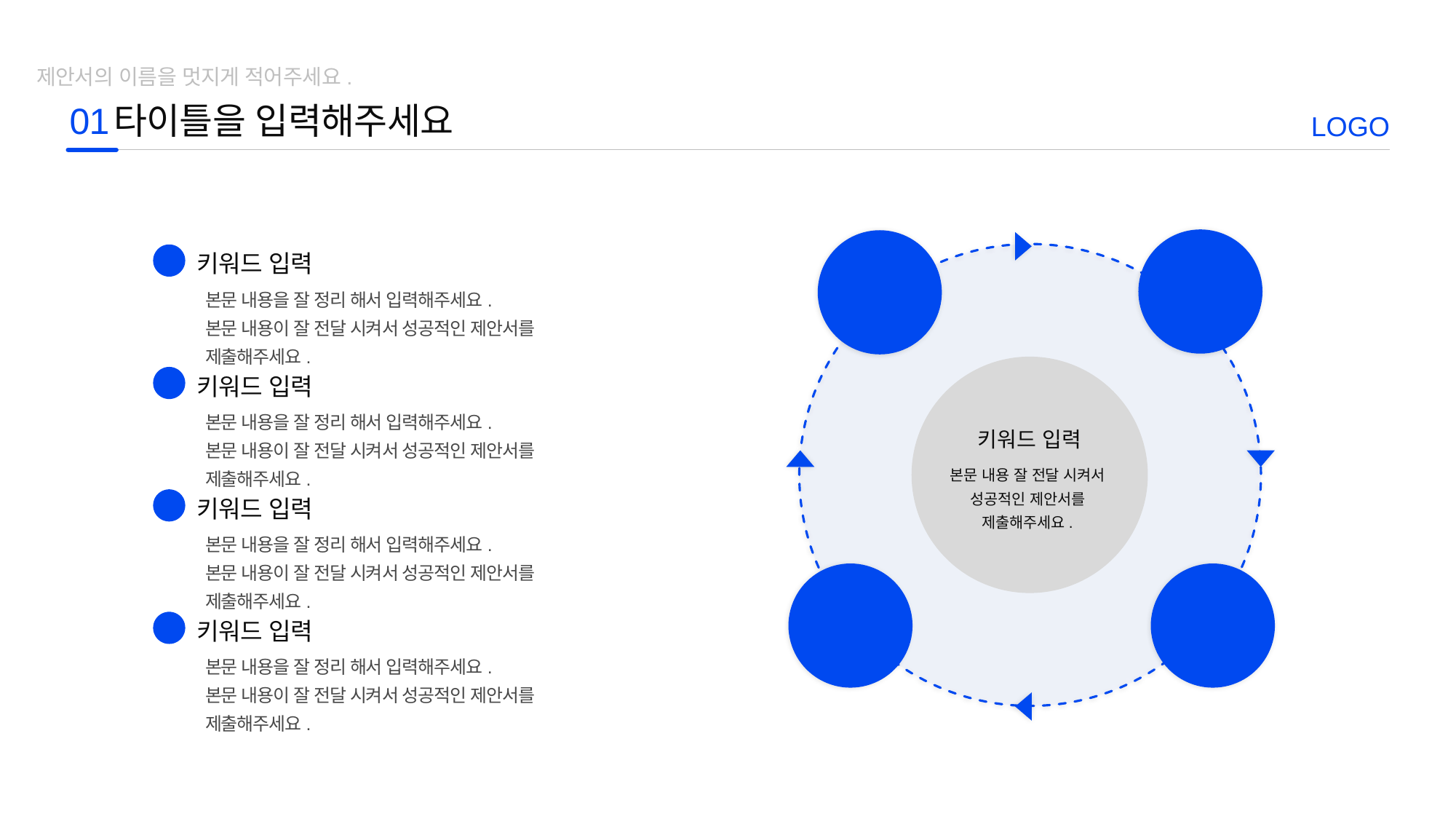

제안서의 이름을 멋지게 적어주세요.
01
타이틀을 입력해주세요
LOGO
02
키워드
01
키워드

키워드 입력

01
본문 내용을 잘 정리 해서 입력해주세요.
본문 내용이 잘 전달 시켜서 성공적인 제안서를 제출해주세요.
키워드 입력
본문 내용 잘 전달 시켜서
성공적인 제안서를
제출해주세요.
키워드 입력
02
본문 내용을 잘 정리 해서 입력해주세요.
본문 내용이 잘 전달 시켜서 성공적인 제안서를 제출해주세요.

키워드 입력
03
본문 내용을 잘 정리 해서 입력해주세요.
본문 내용이 잘 전달 시켜서 성공적인 제안서를 제출해주세요.
04
키워드
03
키워드
키워드 입력
04
본문 내용을 잘 정리 해서 입력해주세요.
본문 내용이 잘 전달 시켜서 성공적인 제안서를 제출해주세요.